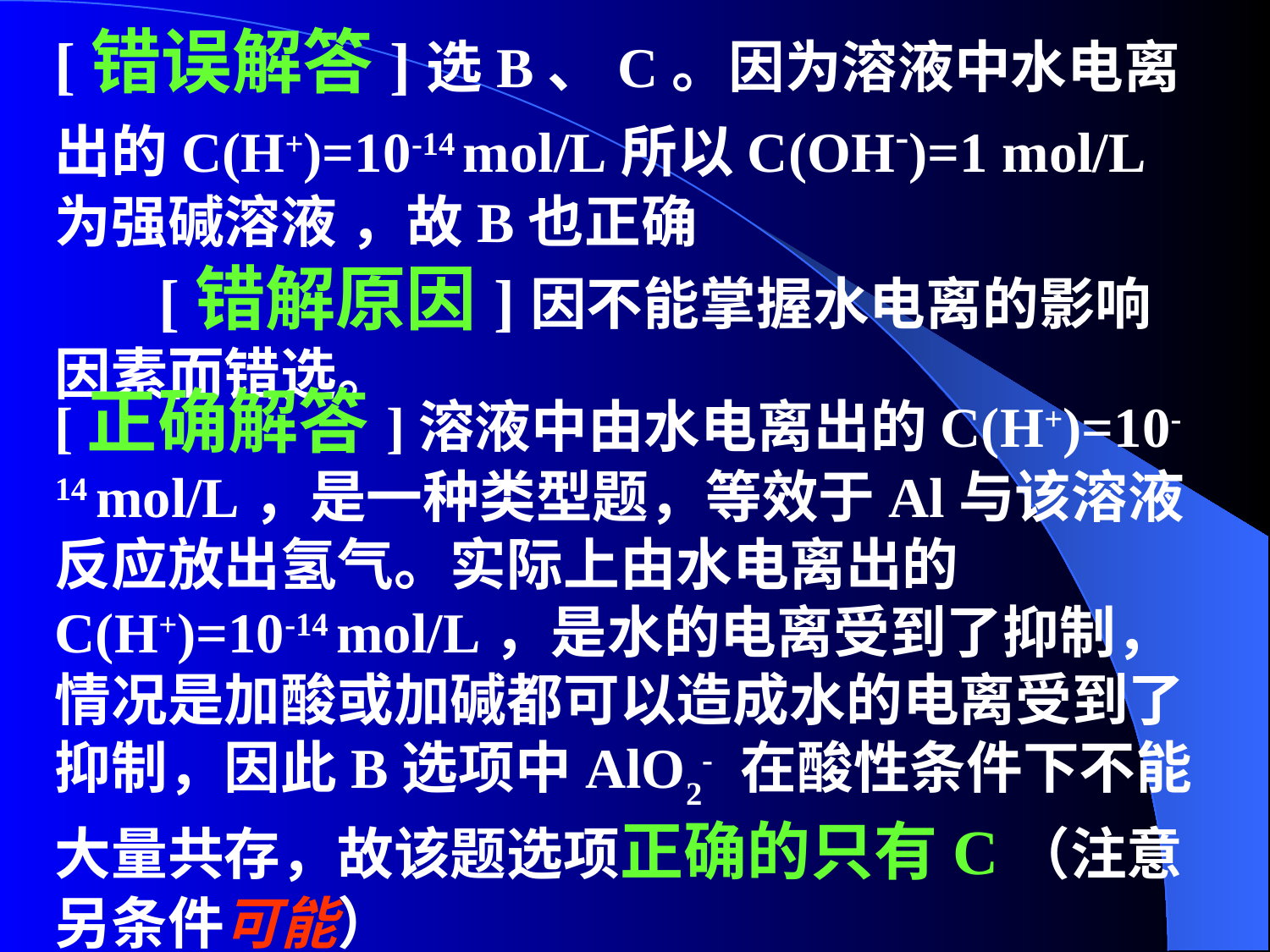

[错误解答]选B、C。因为溶液中水电离出的C(H+)=10-14 mol/L所以C(OH-)=1 mol/L为强碱溶液 ，故B也正确                                             [错解原因]因不能掌握水电离的影响因素而错选。
[正确解答]溶液中由水电离出的C(H+)=10-14 mol/L，是一种类型题，等效于Al与该溶液反应放出氢气。实际上由水电离出的C(H+)=10-14 mol/L，是水的电离受到了抑制，情况是加酸或加碱都可以造成水的电离受到了抑制，因此B选项中AlO2- 在酸性条件下不能大量共存，故该题选项正确的只有C（注意另条件可能）

80